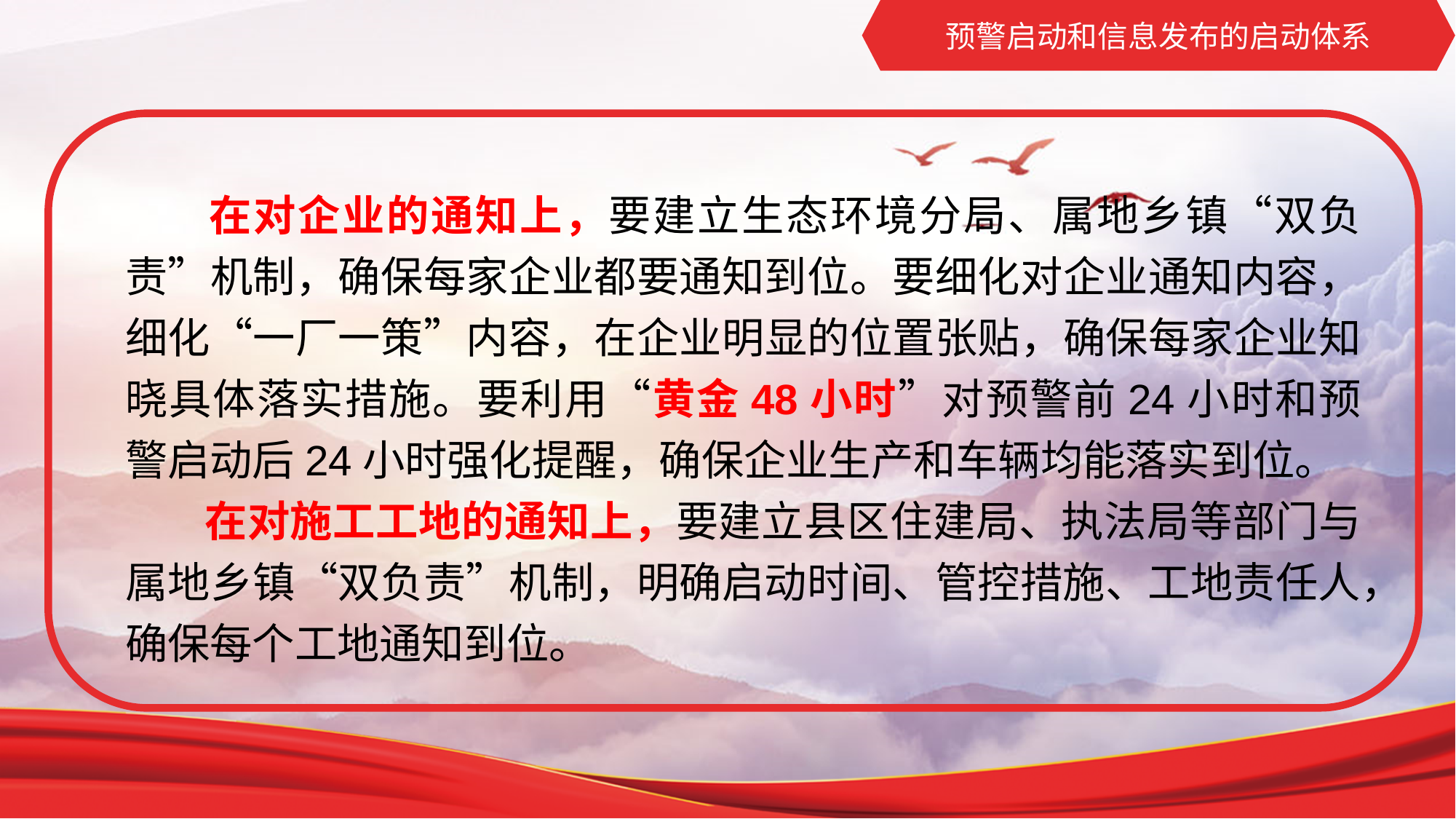

预警启动和信息发布的启动体系

  在对企业的通知上，要建立生态环境分局、属地乡镇“双负责”机制，确保每家企业都要通知到位。要细化对企业通知内容，细化“一厂一策”内容，在企业明显的位置张贴，确保每家企业知晓具体落实措施。要利用“黄金48小时”对预警前24小时和预警启动后24小时强化提醒，确保企业生产和车辆均能落实到位。
  在对施工工地的通知上，要建立县区住建局、执法局等部门与属地乡镇“双负责”机制，明确启动时间、管控措施、工地责任人，确保每个工地通知到位。